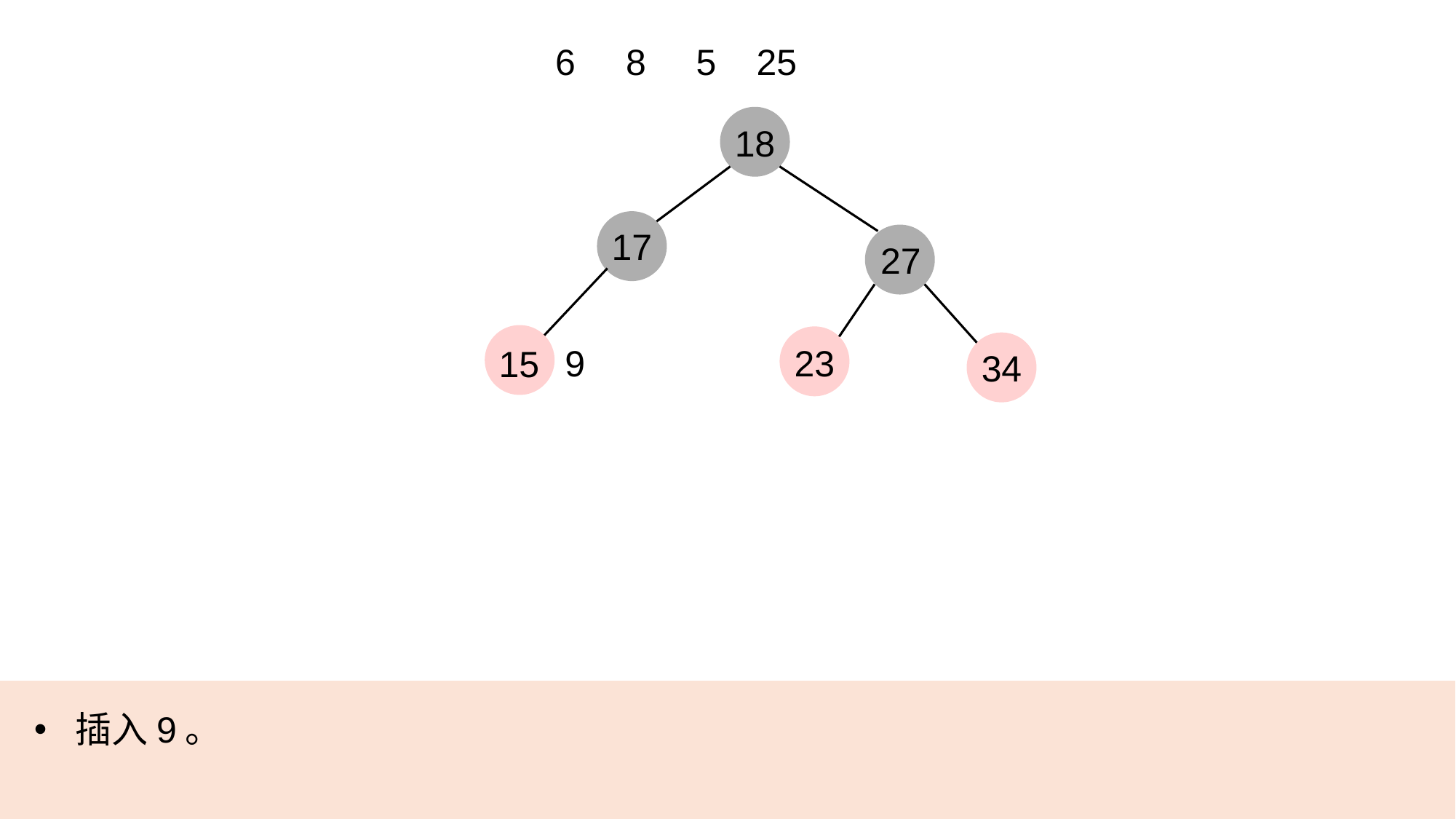

6
8
5
25

18

17

27

9
23
15
34

插入9。